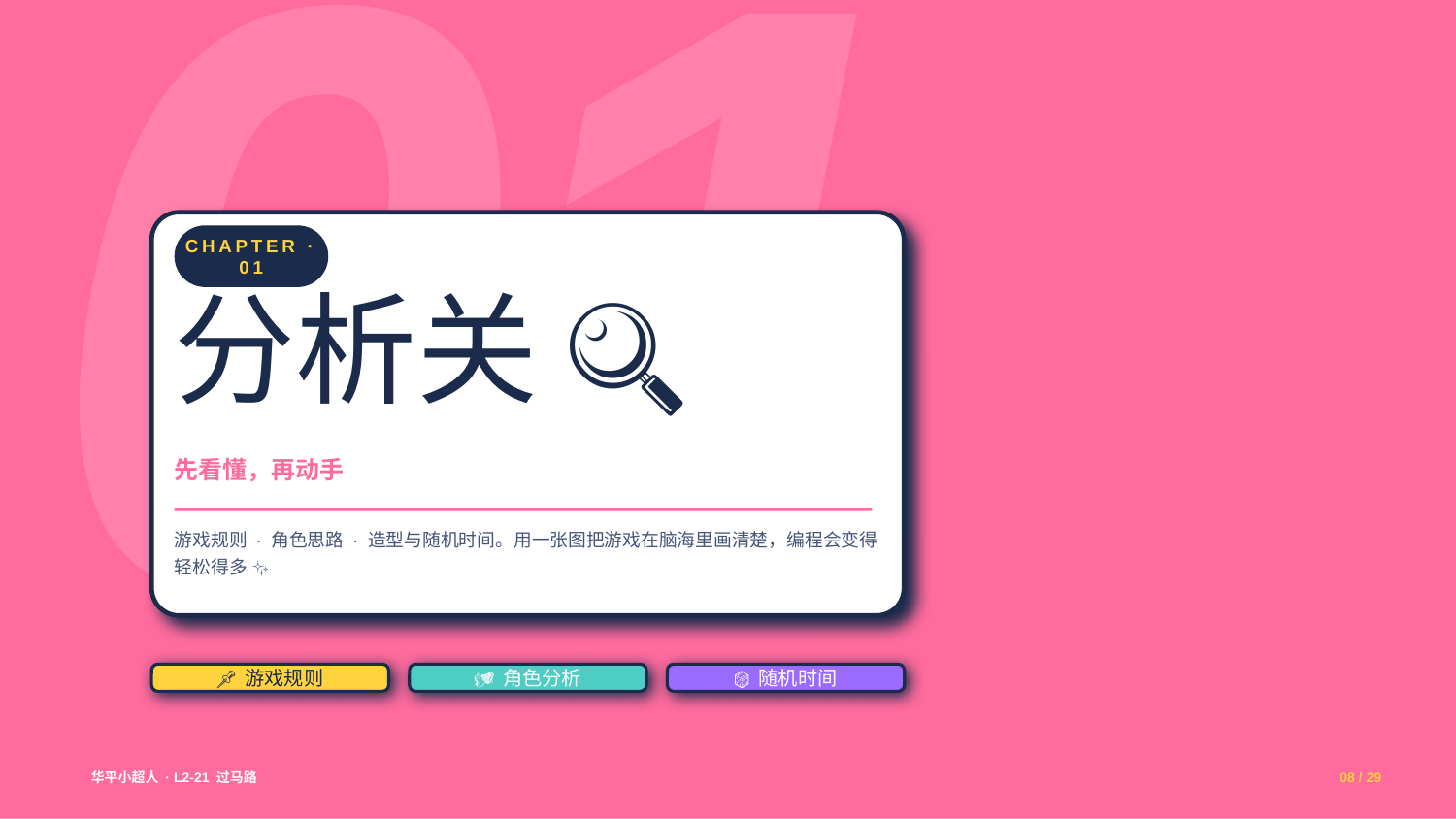

01

CHAPTER · 01
分析关 🔍
先看懂，再动手

游戏规则 · 角色思路 · 造型与随机时间。用一张图把游戏在脑海里画清楚，编程会变得轻松得多 ✨
📌 游戏规则
🎭 角色分析
🎲 随机时间
华平小超人 · L2-21 过马路
08 / 29